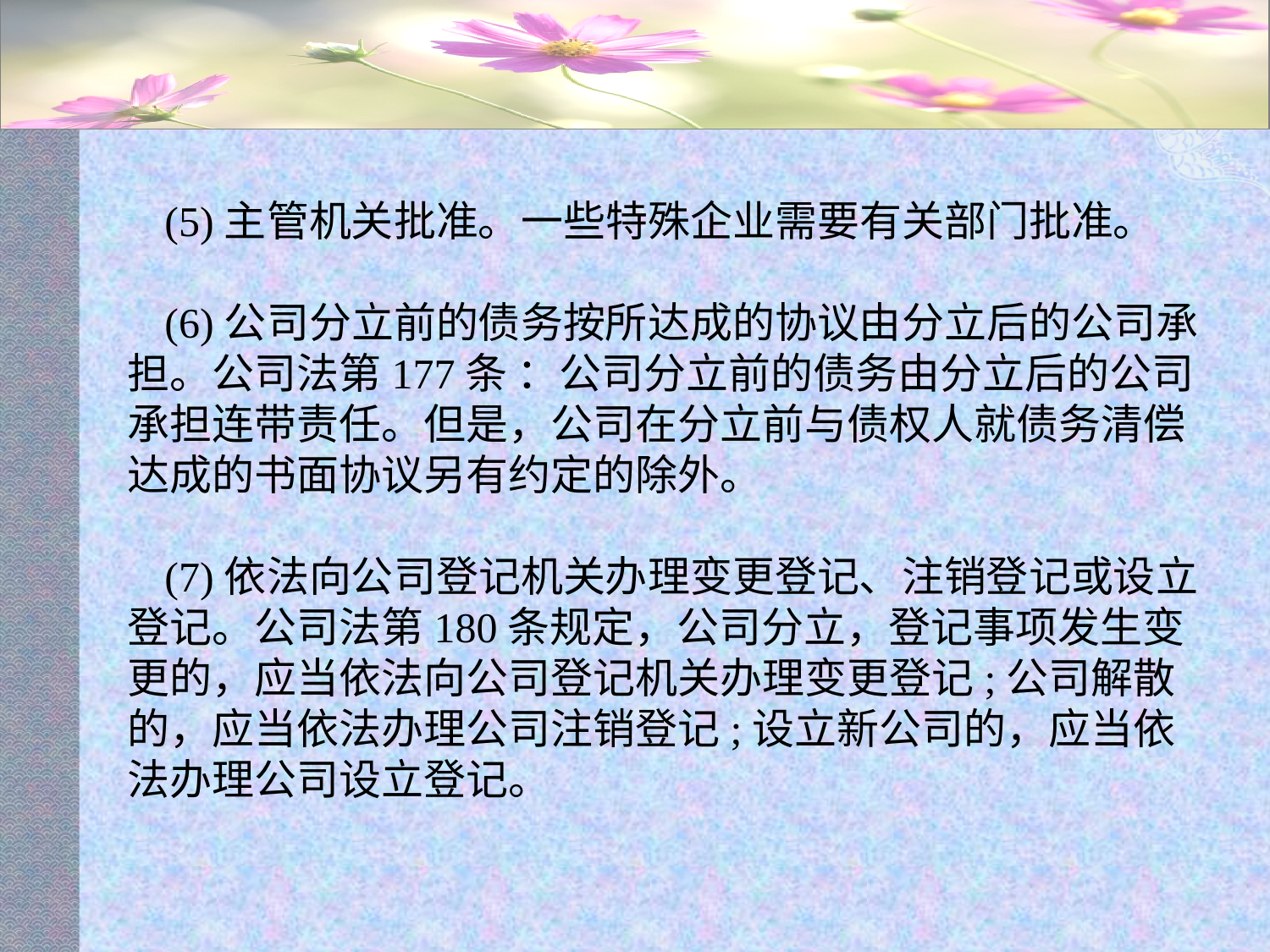

#
(5)主管机关批准。一些特殊企业需要有关部门批准。

(6)公司分立前的债务按所达成的协议由分立后的公司承担。公司法第177条 ：公司分立前的债务由分立后的公司承担连带责任。但是，公司在分立前与债权人就债务清偿达成的书面协议另有约定的除外。

(7)依法向公司登记机关办理变更登记、注销登记或设立登记。公司法第180条规定，公司分立，登记事项发生变更的，应当依法向公司登记机关办理变更登记;公司解散的，应当依法办理公司注销登记;设立新公司的，应当依法办理公司设立登记。